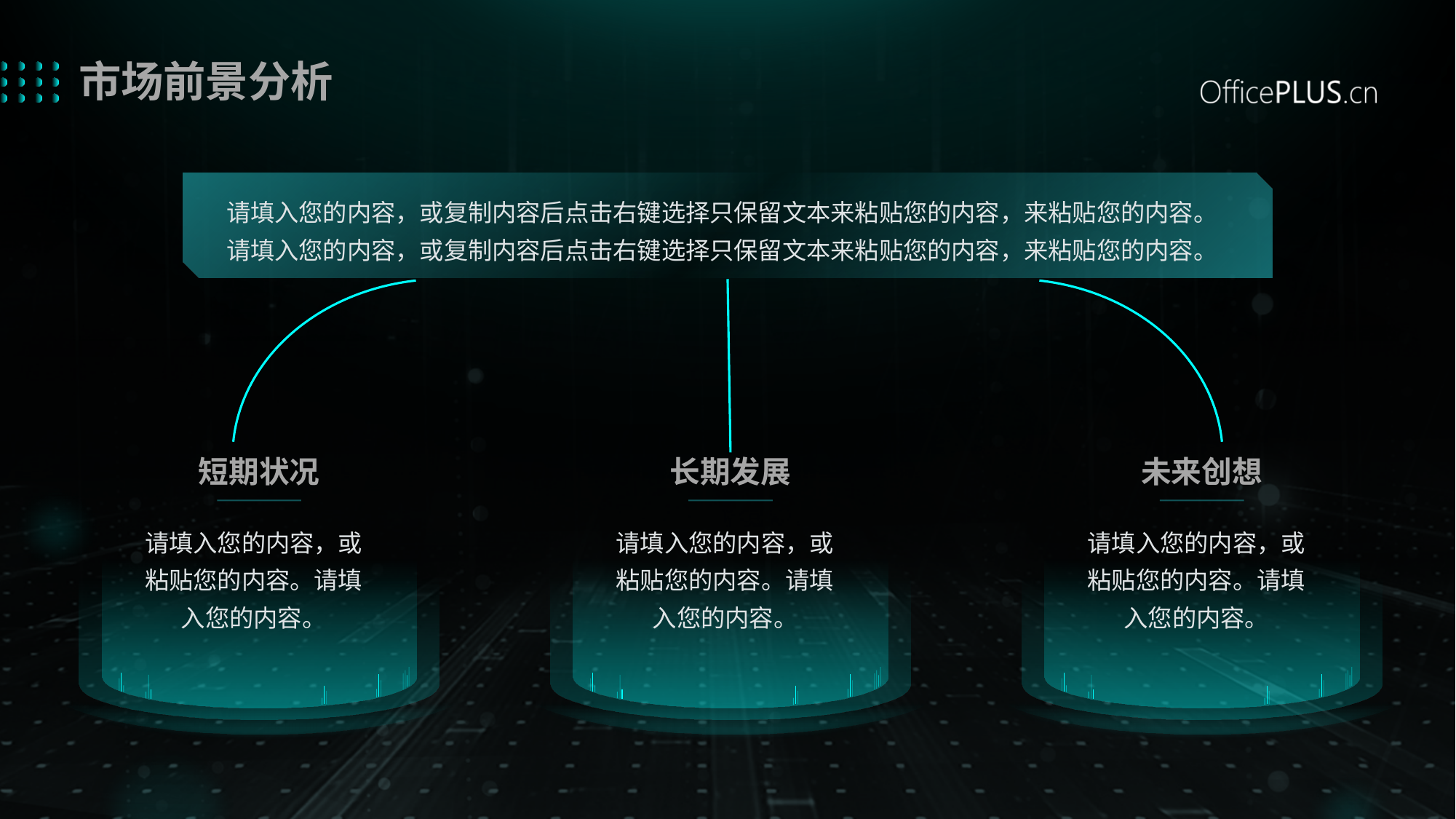

# 市场前景分析

请填入您的内容，或复制内容后点击右键选择只保留文本来粘贴您的内容，来粘贴您的内容。请填入您的内容，或复制内容后点击右键选择只保留文本来粘贴您的内容，来粘贴您的内容。

短期状况
长期发展
未来创想
请填入您的内容，或粘贴您的内容。请填入您的内容。
请填入您的内容，或粘贴您的内容。请填入您的内容。
请填入您的内容，或粘贴您的内容。请填入您的内容。